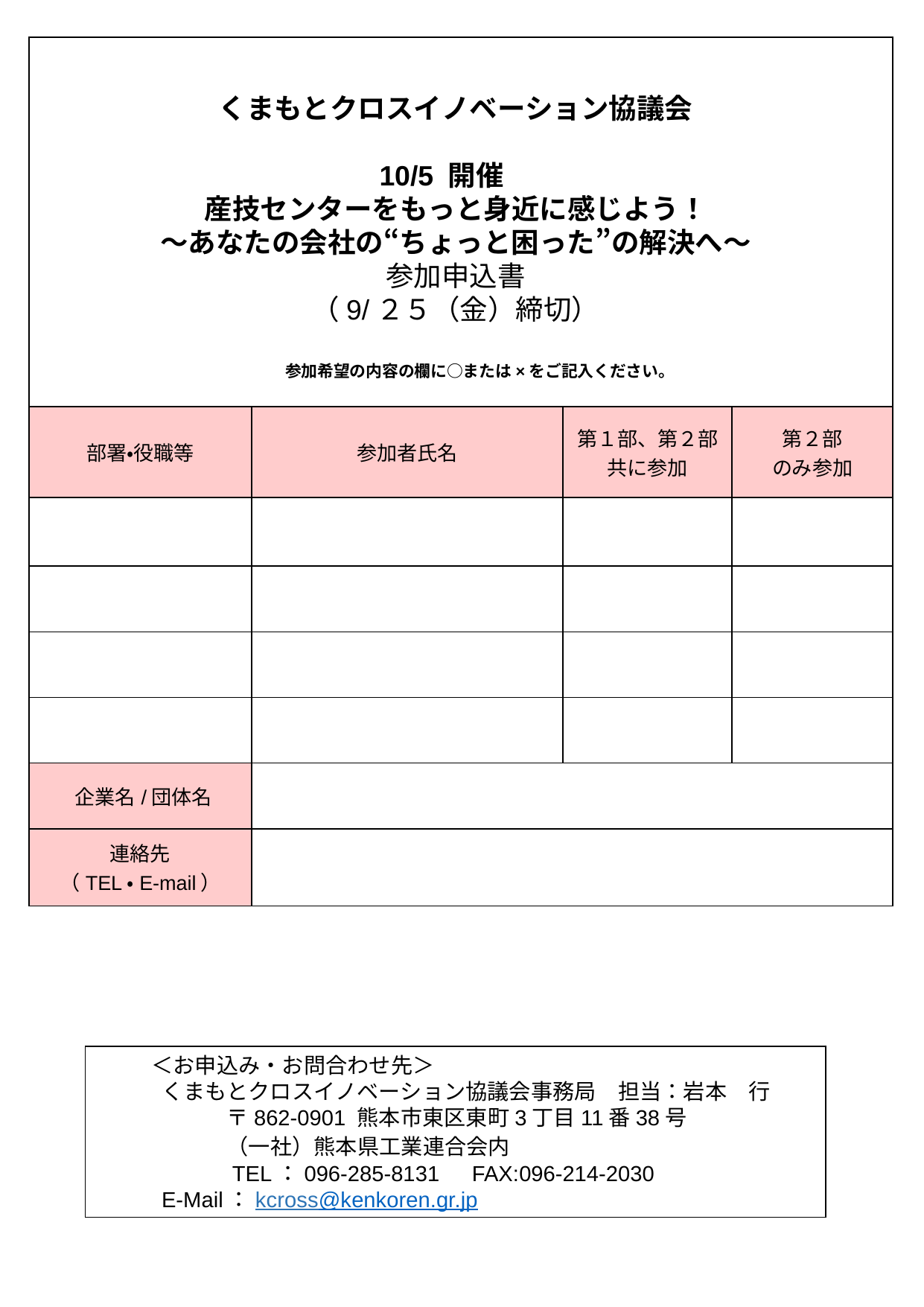

|  |  |  |  |
| --- | --- | --- | --- |
| 部署・役職等 | 参加者氏名 | 第１部、第２部共に参加 | 第２部 のみ参加 |
|  |  |  |  |
|  |  |  |  |
|  |  |  |  |
|  |  |  |  |
| 企業名/団体名 |  |  |  |
| 連絡先 （TEL・E-mail） |  |  |  |
くまもとクロスイノベーション協議会

10/5 開催
産技センターをもっと身近に感じよう！
～あなたの会社の“ちょっと困った”の解決へ～
参加申込書
（9/２５（金）締切）
参加希望の内容の欄に○または×をご記入ください。
＜お申込み・お問合わせ先＞
くまもとクロスイノベーション協議会事務局　担当：岩本　行
　　　〒862-0901 熊本市東区東町3丁目11番38号
　　　（一社）熊本県工業連合会内
　　　TEL：096-285-8131　FAX:096-214-2030
E-Mail：kcross@kenkoren.gr.jp